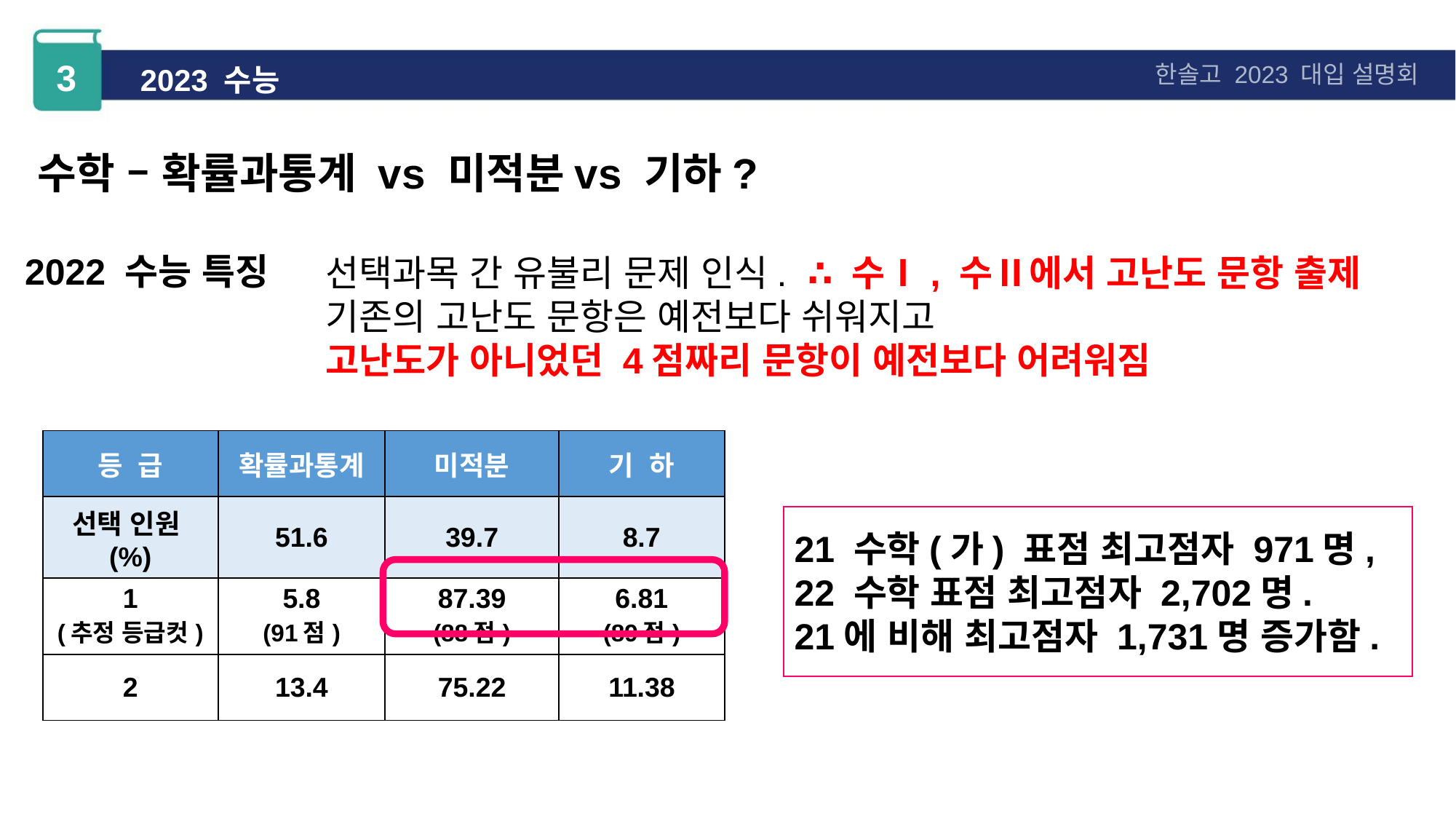

3
2023 수능
한솔고 2023 대입 설명회
수학 – 확률과통계 vs 미적분vs 기하?
2022 수능 특징
선택과목 간 유불리 문제 인식.  ∴ 수Ⅰ, 수Ⅱ에서 고난도 문항 출제
기존의 고난도 문항은 예전보다 쉬워지고
고난도가 아니었던 4점짜리 문항이 예전보다 어려워짐
| 등 급 | 확률과통계 | 미적분 | 기 하 |
| --- | --- | --- | --- |
| 선택 인원(%) | 51.6 | 39.7 | 8.7 |
| 1 (추정 등급컷) | 5.8 (91점) | 87.39 (88점) | 6.81 (89점) |
| 2 | 13.4 | 75.22 | 11.38 |
21 수학(가) 표점 최고점자 971명,
22 수학 표점 최고점자 2,702명.
21에 비해 최고점자 1,731명 증가함.